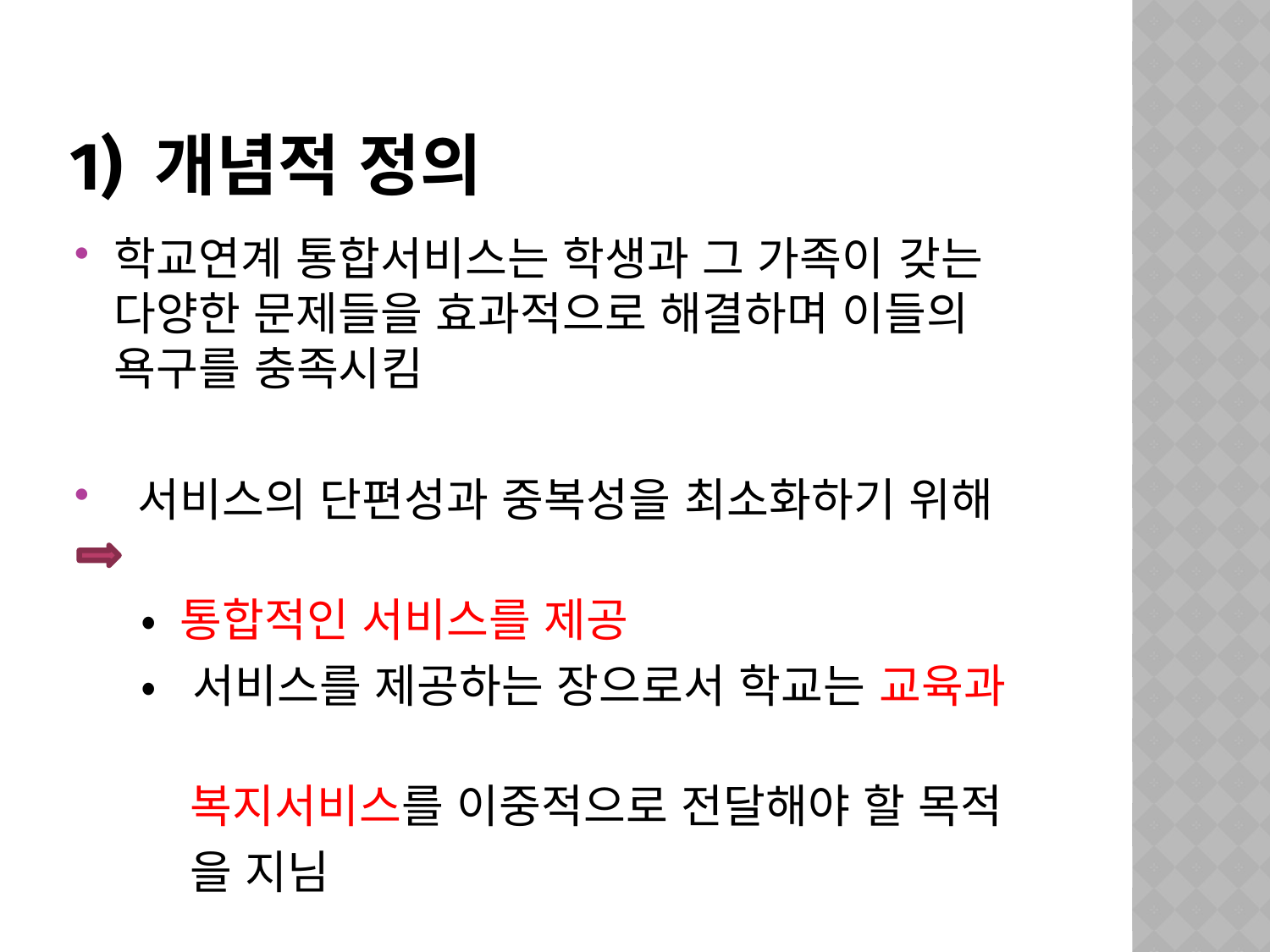

# 1) 개념적 정의
학교연계 통합서비스는 학생과 그 가족이 갖는 다양한 문제들을 효과적으로 해결하며 이들의 욕구를 충족시킴

 서비스의 단편성과 중복성을 최소화하기 위해
     • 통합적인 서비스를 제공
     •  서비스를 제공하는 장으로서 학교는 교육과
        복지서비스를 이중적으로 전달해야 할 목적
        을 지님